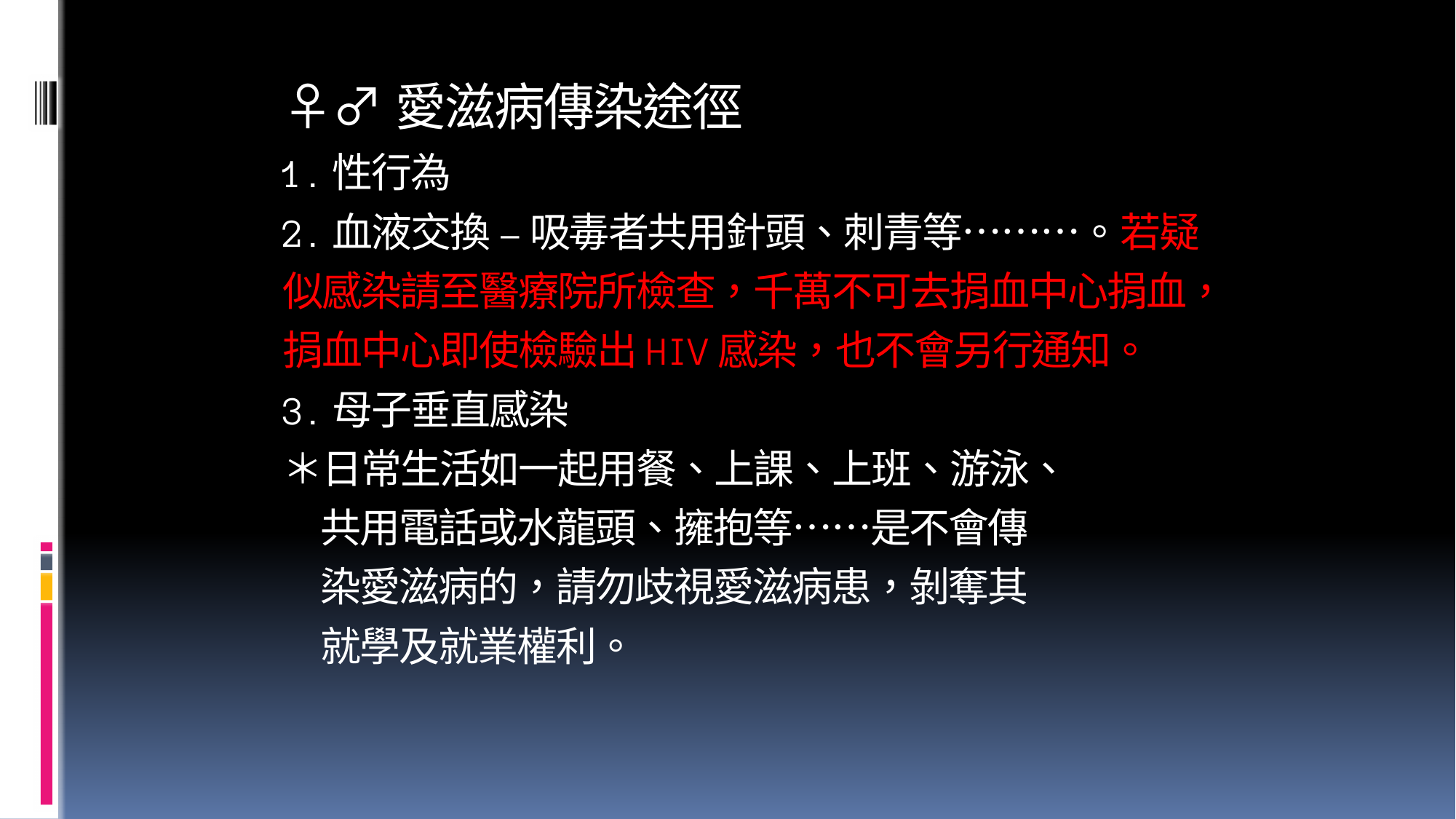

# ♀♂愛滋病傳染途徑 1.性行為 2.血液交換-吸毒者共用針頭、刺青等………。若疑似感染請至醫療院所檢查，千萬不可去捐血中心捐血，捐血中心即使檢驗出HIV感染，也不會另行通知。 3.母子垂直感染 ＊日常生活如一起用餐、上課、上班、游泳、 共用電話或水龍頭、擁抱等……是不會傳 染愛滋病的，請勿歧視愛滋病患，剝奪其 就學及就業權利。